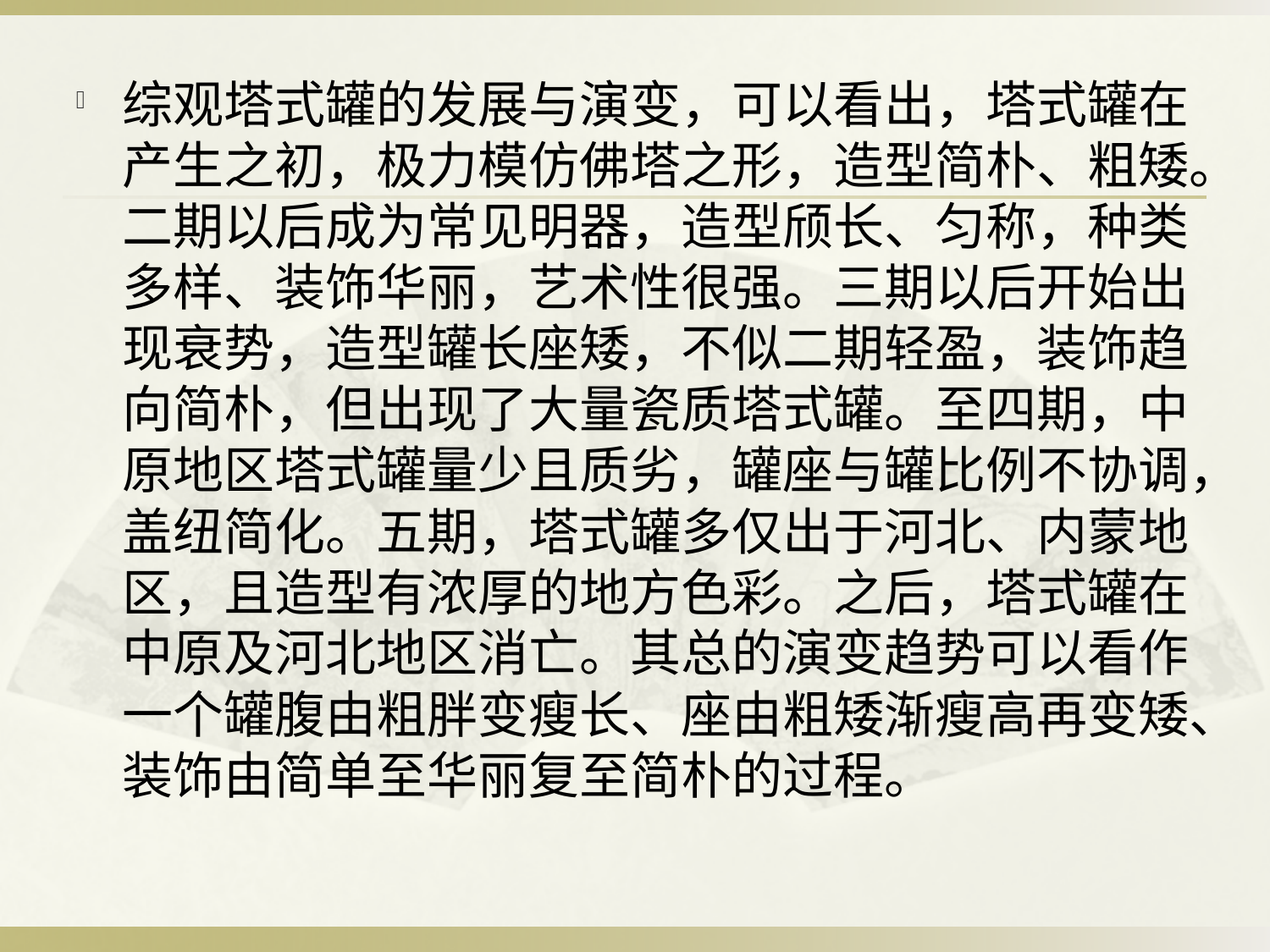

#
综观塔式罐的发展与演变，可以看出，塔式罐在产生之初，极力模仿佛塔之形，造型简朴、粗矮。二期以后成为常见明器，造型颀长、匀称，种类多样、装饰华丽，艺术性很强。三期以后开始出现衰势，造型罐长座矮，不似二期轻盈，装饰趋向简朴，但出现了大量瓷质塔式罐。至四期，中原地区塔式罐量少且质劣，罐座与罐比例不协调，盖纽简化。五期，塔式罐多仅出于河北、内蒙地区，且造型有浓厚的地方色彩。之后，塔式罐在中原及河北地区消亡。其总的演变趋势可以看作一个罐腹由粗胖变瘦长、座由粗矮渐瘦高再变矮、装饰由简单至华丽复至简朴的过程。